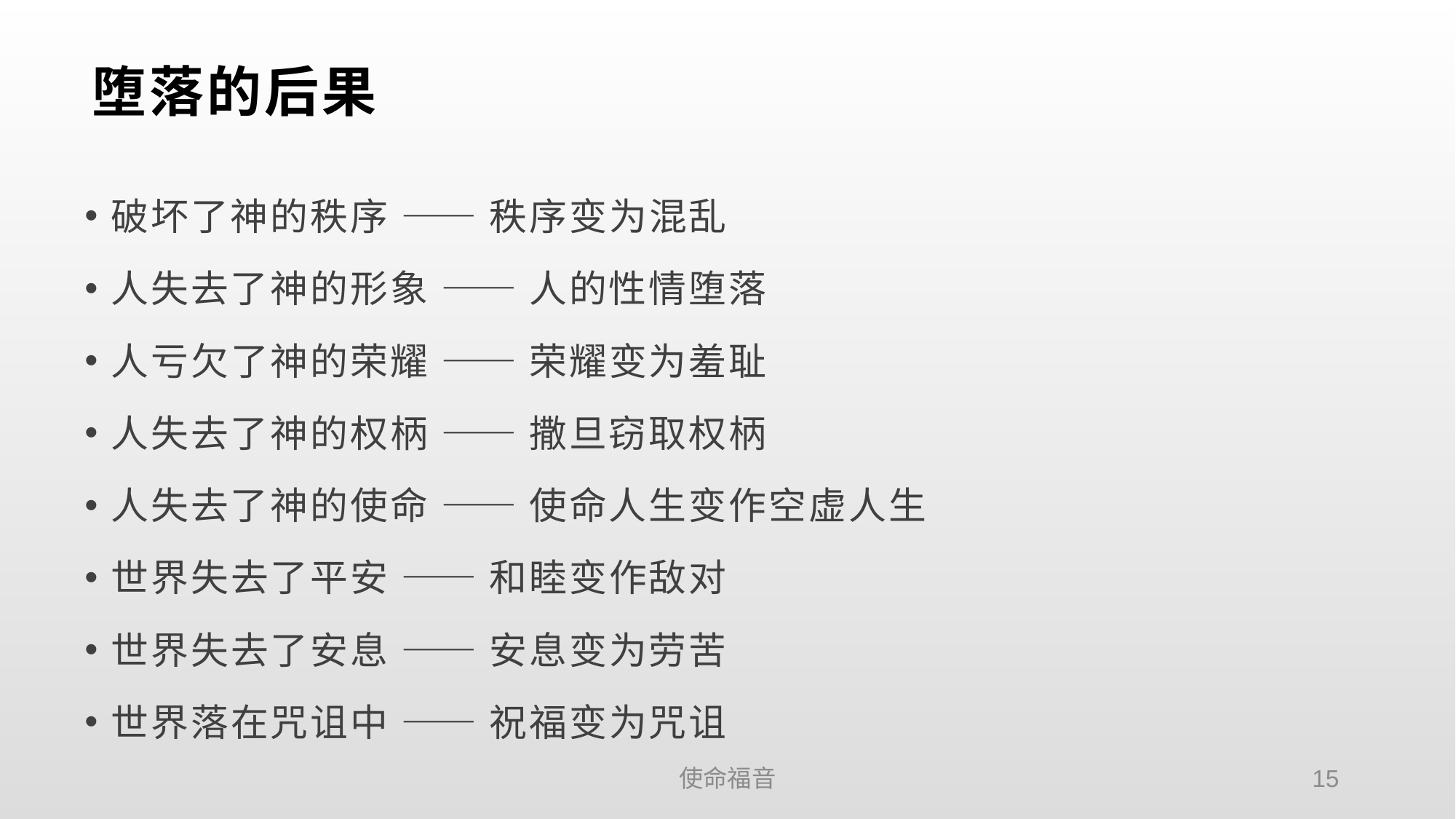

# 堕落的后果
破坏了神的秩序 —— 秩序变为混乱
人失去了神的形象 —— 人的性情堕落
人亏欠了神的荣耀 —— 荣耀变为羞耻
人失去了神的权柄 —— 撒旦窃取权柄
人失去了神的使命 —— 使命人生变作空虚人生
世界失去了平安 —— 和睦变作敌对
世界失去了安息 —— 安息变为劳苦
世界落在咒诅中 —— 祝福变为咒诅
使命福音
15